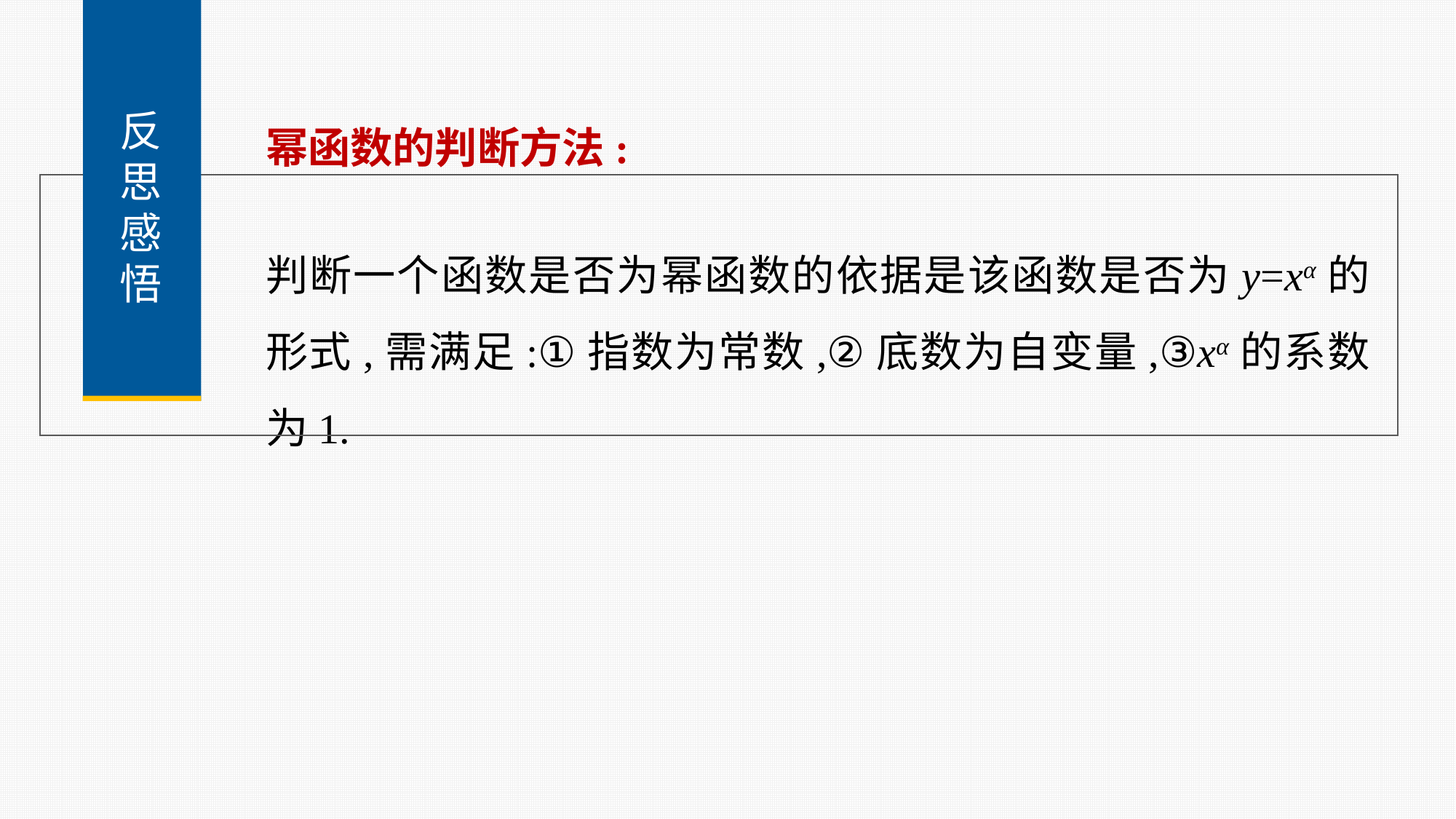

反
思
感
悟

幂函数的判断方法:

判断一个函数是否为幂函数的依据是该函数是否为y=xα的形式,需满足:①指数为常数,②底数为自变量,③xα的系数为1.